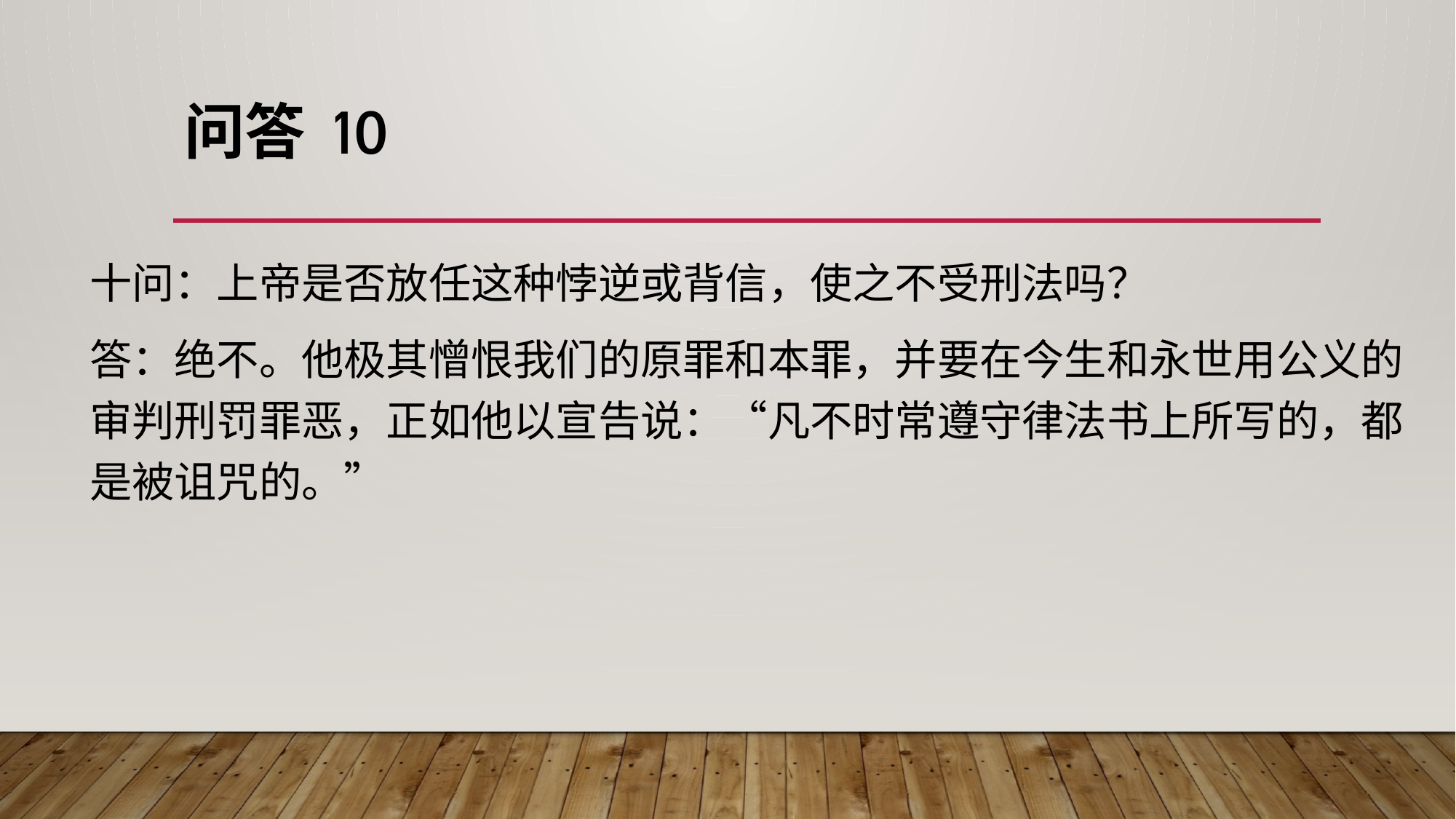

# 问答 10
十问：上帝是否放任这种悖逆或背信，使之不受刑法吗？
答：绝不。他极其憎恨我们的原罪和本罪，并要在今生和永世用公义的审判刑罚罪恶，正如他以宣告说：“凡不时常遵守律法书上所写的，都是被诅咒的。”